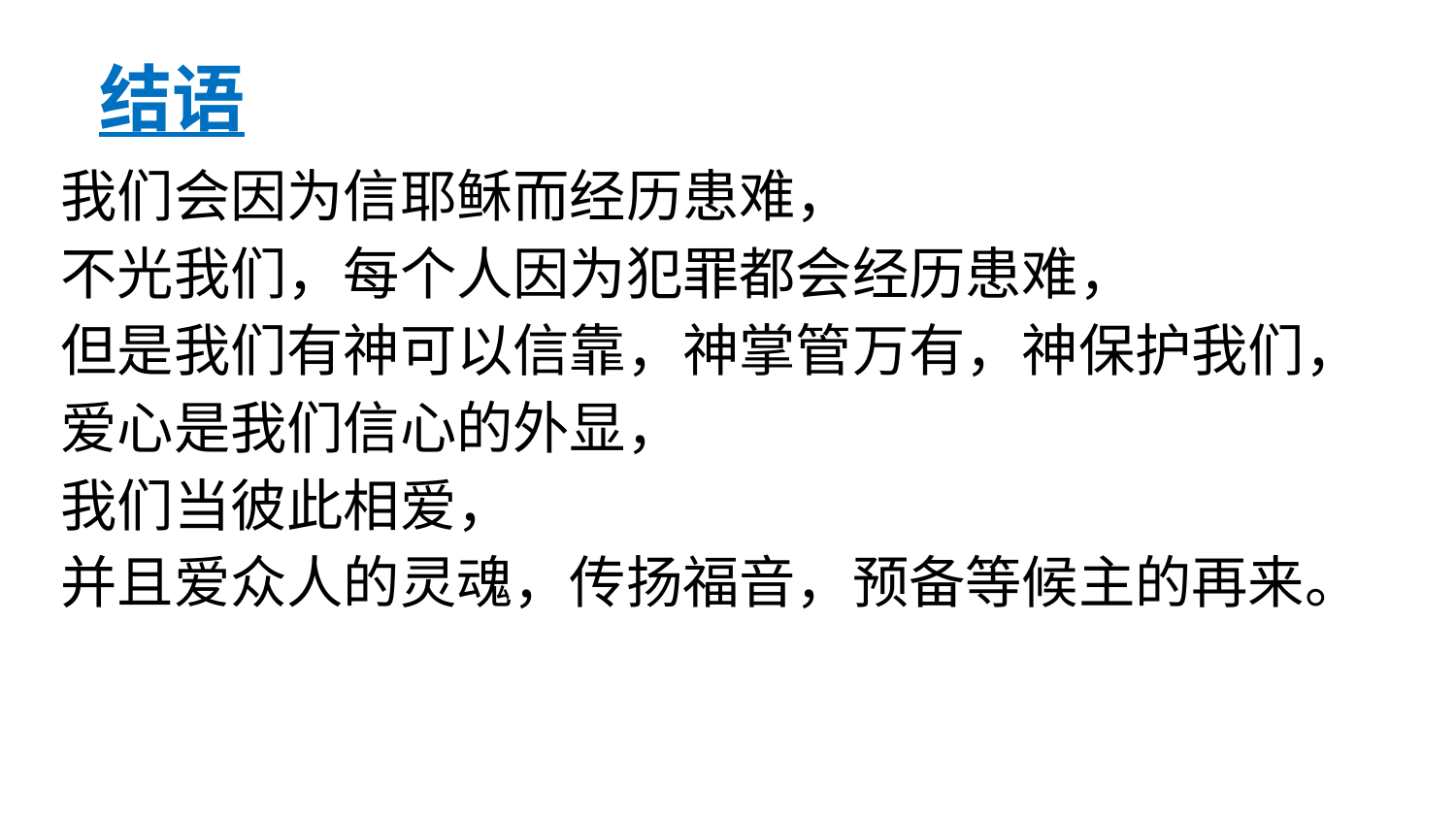

# 结语
我们会因为信耶稣而经历患难，
不光我们，每个人因为犯罪都会经历患难，
但是我们有神可以信靠，神掌管万有，神保护我们，
爱心是我们信心的外显，
我们当彼此相爱，
并且爱众人的灵魂，传扬福音，预备等候主的再来。